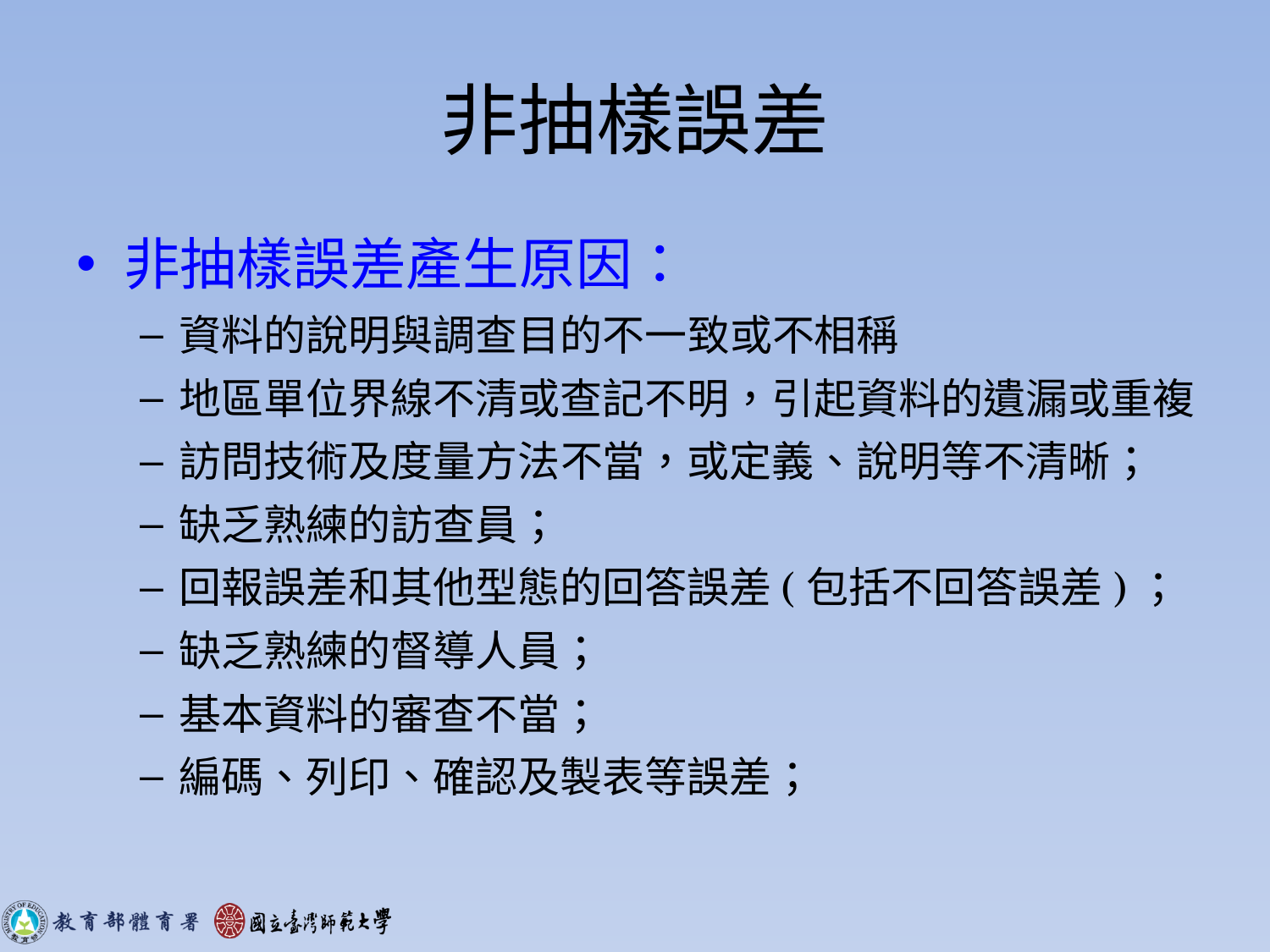

# 非抽樣誤差
非抽樣誤差產生原因：
資料的說明與調查目的不一致或不相稱
地區單位界線不清或查記不明，引起資料的遺漏或重複
訪問技術及度量方法不當，或定義、說明等不清晰；
缺乏熟練的訪查員；
回報誤差和其他型態的回答誤差(包括不回答誤差)；
缺乏熟練的督導人員；
基本資料的審查不當；
編碼、列印、確認及製表等誤差；